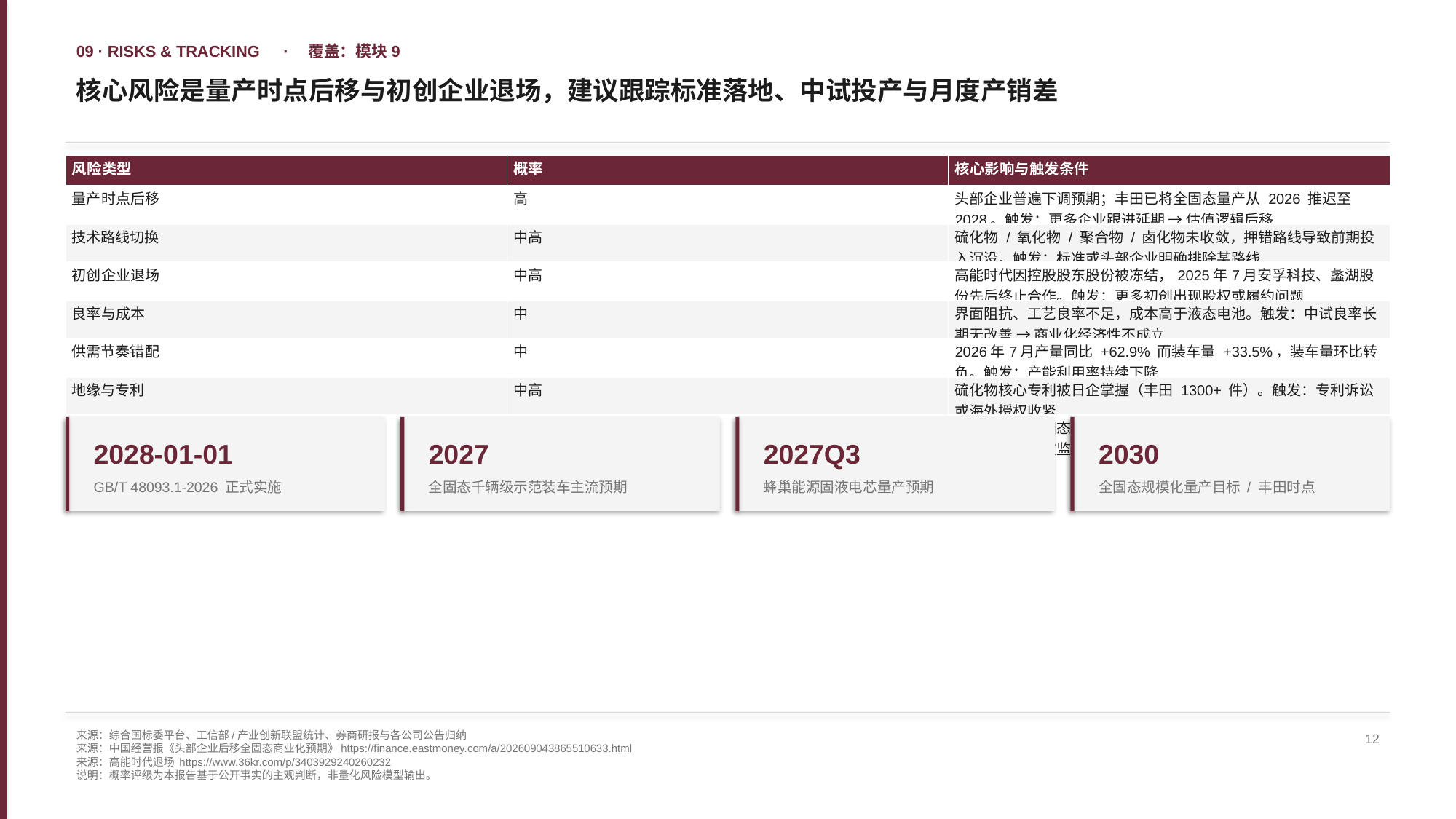

09 · RISKS & TRACKING　·　覆盖：模块9
核心风险是量产时点后移与初创企业退场，建议跟踪标准落地、中试投产与月度产销差

| 风险类型 | 概率 | 核心影响与触发条件 |
| --- | --- | --- |
| 量产时点后移 | 高 | 头部企业普遍下调预期；丰田已将全固态量产从 2026 推迟至 2028。触发：更多企业跟进延期 → 估值逻辑后移 |
| 技术路线切换 | 中高 | 硫化物 / 氧化物 / 聚合物 / 卤化物未收敛，押错路线导致前期投入沉没。触发：标准或头部企业明确排除某路线 |
| 初创企业退场 | 中高 | 高能时代因控股股东股份被冻结，2025年7月安孚科技、蠡湖股份先后终止合作。触发：更多初创出现股权或履约问题 |
| 良率与成本 | 中 | 界面阻抗、工艺良率不足，成本高于液态电池。触发：中试良率长期无改善 → 商业化经济性不成立 |
| 供需节奏错配 | 中 | 2026年7月产量同比 +62.9% 而装车量 +33.5%，装车量环比转负。触发：产能利用率持续下降 |
| 地缘与专利 | 中高 | 硫化物核心专利被日企掌握（丰田 1300+ 件）。触发：专利诉讼或海外授权收紧 |
| 概念混淆风险 | 高 | 媒体普遍将半固态宣传为「全固态」，预期与真实进展脱节。触发：产品宣传口径被监管或国标纠偏 |

2028-01-01
2027
2027Q3
2030
GB/T 48093.1-2026 正式实施
全固态千辆级示范装车主流预期
蜂巢能源固液电芯量产预期
全固态规模化量产目标 / 丰田时点

来源：综合国标委平台、工信部/产业创新联盟统计、券商研报与各公司公告归纳
来源：中国经营报《头部企业后移全固态商业化预期》https://finance.eastmoney.com/a/202609043865510633.html
来源：高能时代退场 https://www.36kr.com/p/3403929240260232
说明：概率评级为本报告基于公开事实的主观判断，非量化风险模型输出。
12